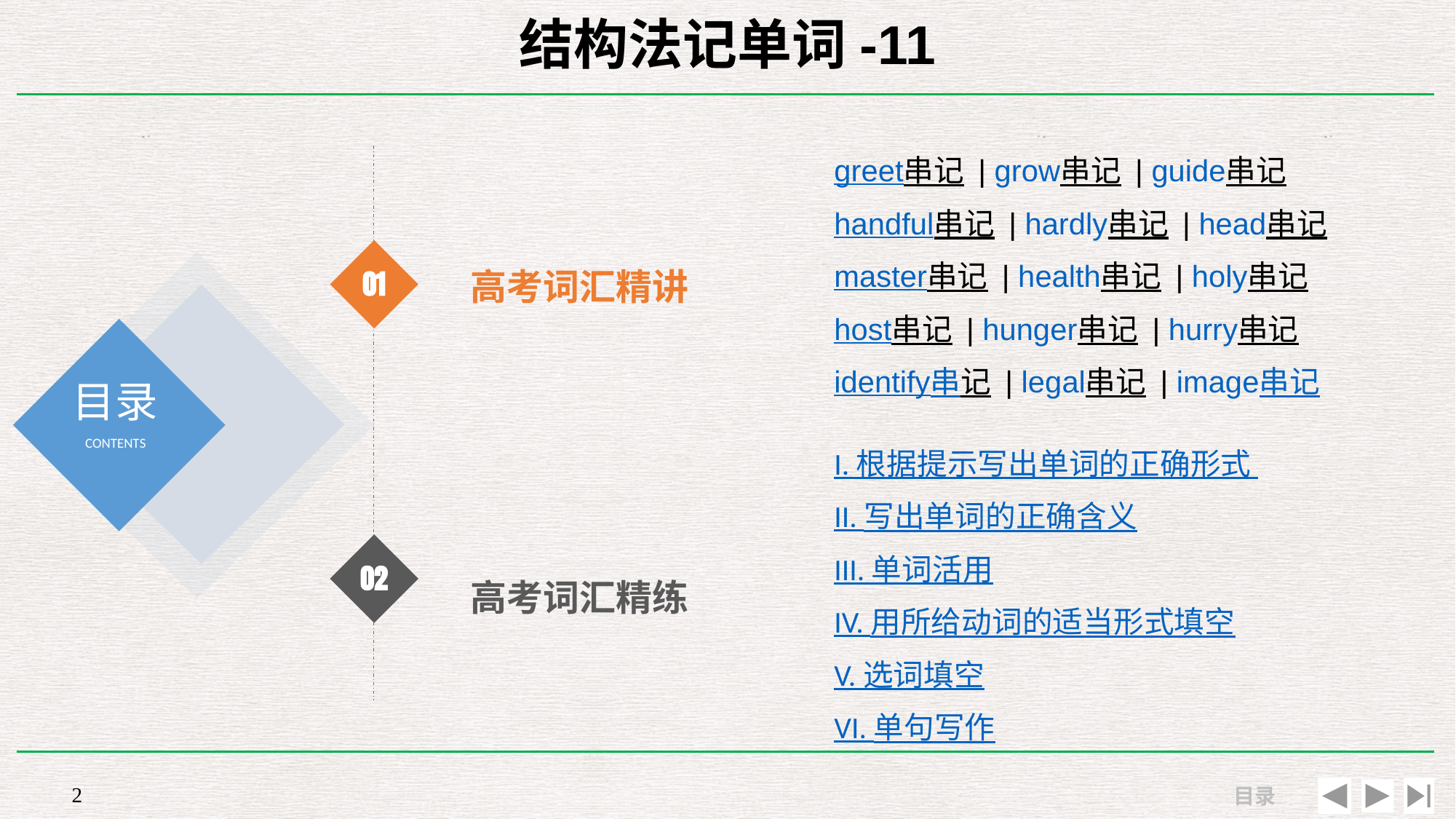

# 结构法记单词-11
greet串记 | grow串记 | guide串记
handful串记 | hardly串记 | head串记
master串记 | health串记 | holy串记
host串记 | hunger串记 | hurry串记
identify串记 | legal串记 | image串记
高考词汇精讲
01

I. 根据提示写出单词的正确形式
II. 写出单词的正确含义
III. 单词活用
IV. 用所给动词的适当形式填空
V. 选词填空
VI. 单句写作
高考词汇精练
02